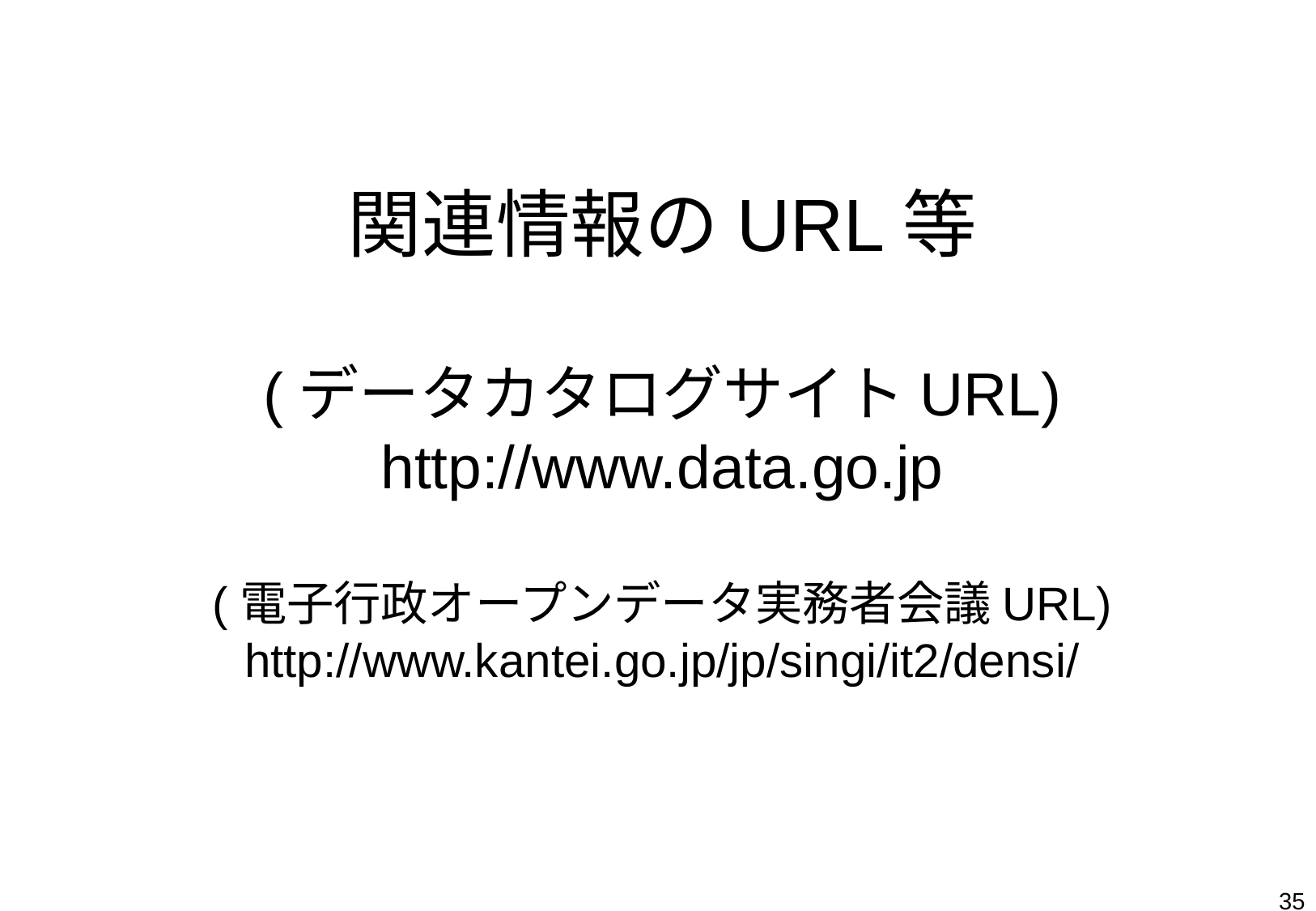

# 関連情報のURL等 (データカタログサイトURL) http://www.data.go.jp (電子行政オープンデータ実務者会議URL) http://www.kantei.go.jp/jp/singi/it2/densi/
35